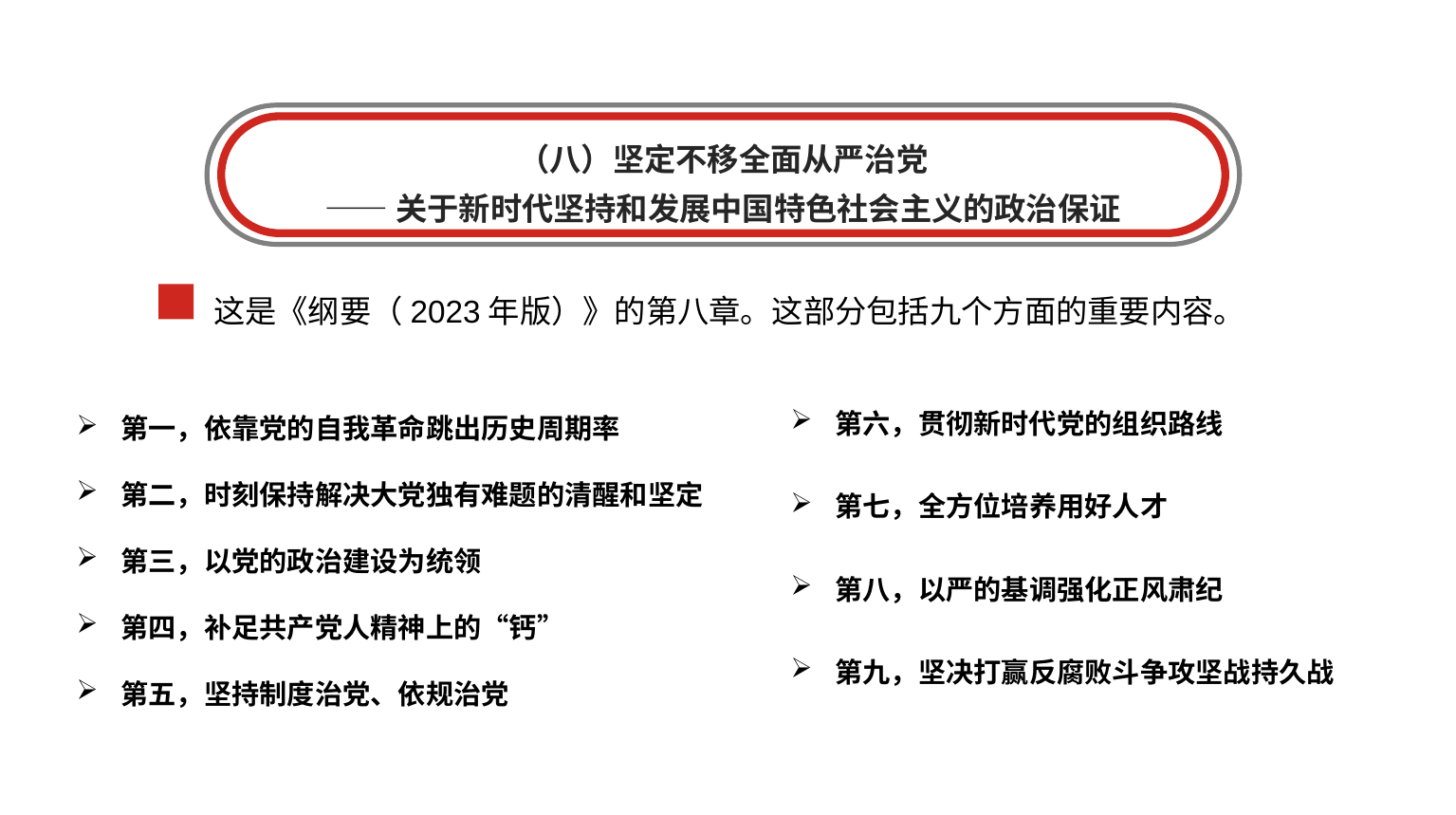

（八）坚定不移全面从严治党
——关于新时代坚持和发展中国特色社会主义的政治保证
这是《纲要（2023年版）》的第八章。这部分包括九个方面的重要内容。

第六，贯彻新时代党的组织路线
第七，全方位培养用好人才
第八，以严的基调强化正风肃纪
第九，坚决打赢反腐败斗争攻坚战持久战
第一，依靠党的自我革命跳出历史周期率
第二，时刻保持解决大党独有难题的清醒和坚定
第三，以党的政治建设为统领
第四，补足共产党人精神上的“钙”
第五，坚持制度治党、依规治党